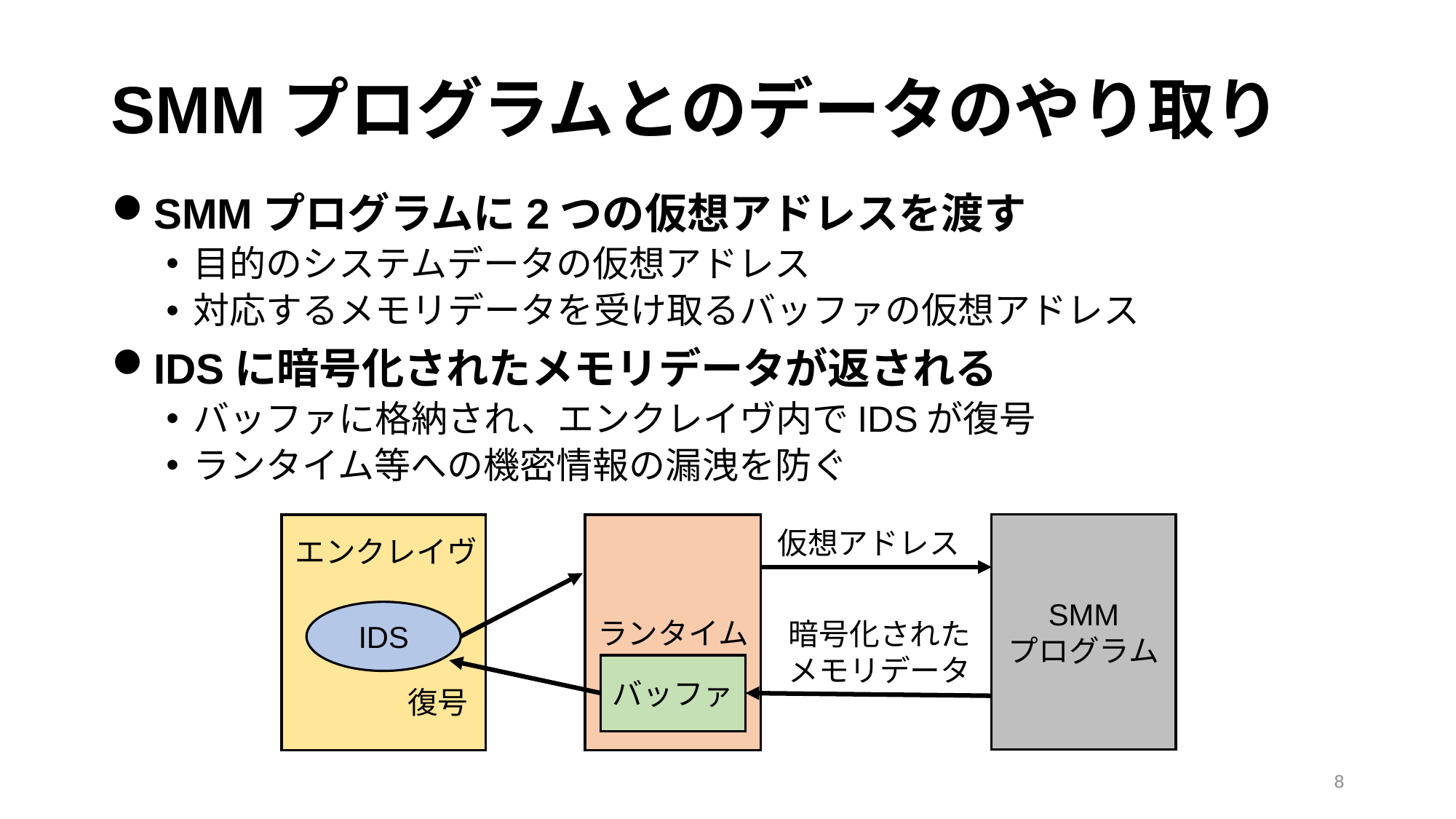

# SMMプログラムとのデータのやり取り
SMMプログラムに2つの仮想アドレスを渡す
目的のシステムデータの仮想アドレス
対応するメモリデータを受け取るバッファの仮想アドレス
IDSに暗号化されたメモリデータが返される
バッファに格納され、エンクレイヴ内でIDSが復号
ランタイム等への機密情報の漏洩を防ぐ

SMM
プログラム

ランタイム
エンクレイヴ
IDS
バッファ
復号
仮想アドレス
暗号化されたメモリデータ
8